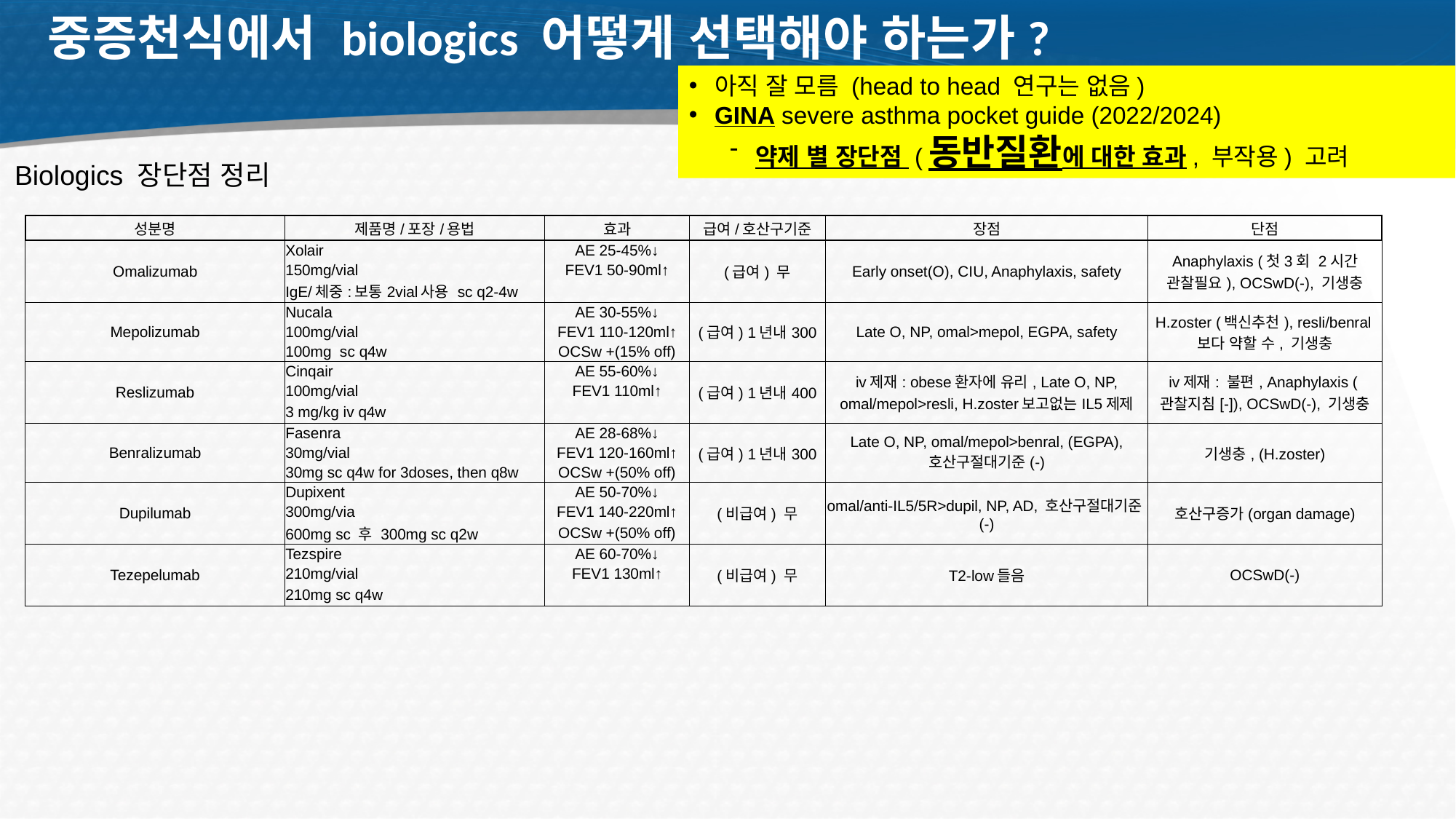

# 중증천식에서 biologics 어떻게 선택해야 하는가?
아직 잘 모름 (head to head 연구는 없음)
GINA severe asthma pocket guide (2022/2024)
약제 별 장단점 (동반질환에 대한 효과, 부작용) 고려
Biologics 장단점 정리
| 성분명 | 제품명/포장/용법 | 효과 | 급여/호산구기준 | 장점 | 단점 |
| --- | --- | --- | --- | --- | --- |
| Omalizumab | Xolair | AE 25-45%↓ | (급여) 무 | Early onset(O), CIU, Anaphylaxis, safety | Anaphylaxis (첫3회 2시간 관찰필요), OCSwD(-), 기생충 |
|  | 150mg/vial | FEV1 50-90ml↑ |  |  |  |
|  | IgE/체중:보통2vial사용 sc q2-4w |  |  |  |  |
| Mepolizumab | Nucala | AE 30-55%↓ | (급여) 1년내300 | Late O, NP, omal>mepol, EGPA, safety | H.zoster (백신추천), resli/benral보다 약할 수, 기생충 |
|  | 100mg/vial | FEV1 110-120ml↑ |  |  |  |
|  | 100mg sc q4w | OCSw +(15% off) |  |  |  |
| Reslizumab | Cinqair | AE 55-60%↓ | (급여) 1년내400 | iv제재: obese환자에 유리, Late O, NP, omal/mepol>resli, H.zoster보고없는IL5제제 | iv제재: 불편, Anaphylaxis (관찰지침[-]), OCSwD(-), 기생충 |
|  | 100mg/vial | FEV1 110ml↑ |  |  |  |
|  | 3 mg/kg iv q4w |  |  |  |  |
| Benralizumab | Fasenra | AE 28-68%↓ | (급여) 1년내300 | Late O, NP, omal/mepol>benral, (EGPA), 호산구절대기준(-) | 기생충, (H.zoster) |
|  | 30mg/vial | FEV1 120-160ml↑ |  |  |  |
|  | 30mg sc q4w for 3doses, then q8w | OCSw +(50% off) |  |  |  |
| Dupilumab | Dupixent | AE 50-70%↓ | (비급여) 무 | omal/anti-IL5/5R>dupil, NP, AD, 호산구절대기준(-) | 호산구증가(organ damage) |
|  | 300mg/via | FEV1 140-220ml↑ |  |  |  |
|  | 600mg sc 후 300mg sc q2w | OCSw +(50% off) |  |  |  |
| Tezepelumab | Tezspire | AE 60-70%↓ | (비급여) 무 | T2-low들음 | OCSwD(-) |
|  | 210mg/vial | FEV1 130ml↑ |  |  |  |
|  | 210mg sc q4w |  |  |  |  |